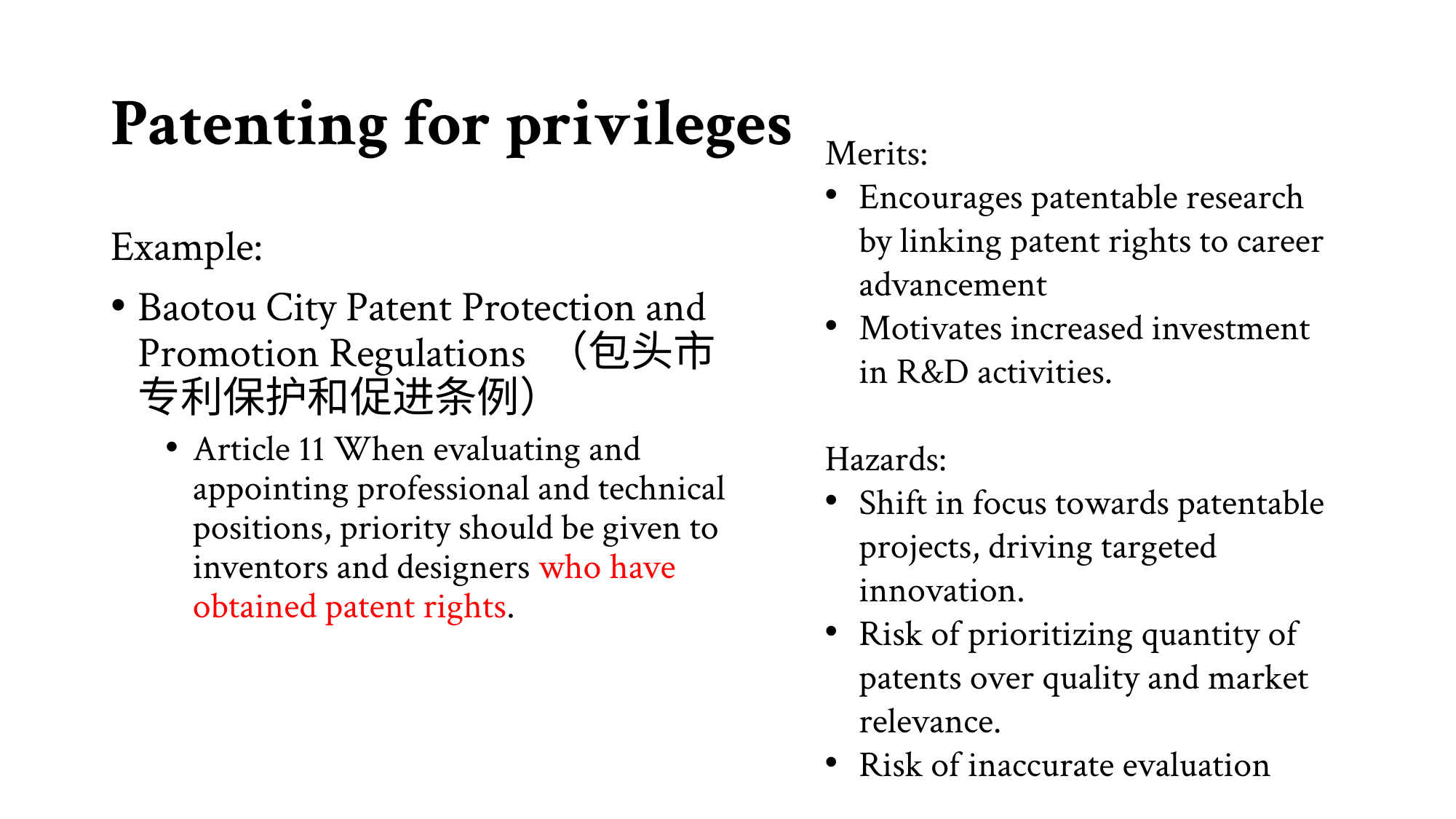

# Patenting for privileges
Merits:
Encourages patentable research by linking patent rights to career advancement
Motivates increased investment in R&D activities.

Hazards:
Shift in focus towards patentable projects, driving targeted innovation.
Risk of prioritizing quantity of patents over quality and market relevance.
Risk of inaccurate evaluation
Example:
Baotou City Patent Protection and Promotion Regulations （包头市专利保护和促进条例）
Article 11 When evaluating and appointing professional and technical positions, priority should be given to inventors and designers who have obtained patent rights.